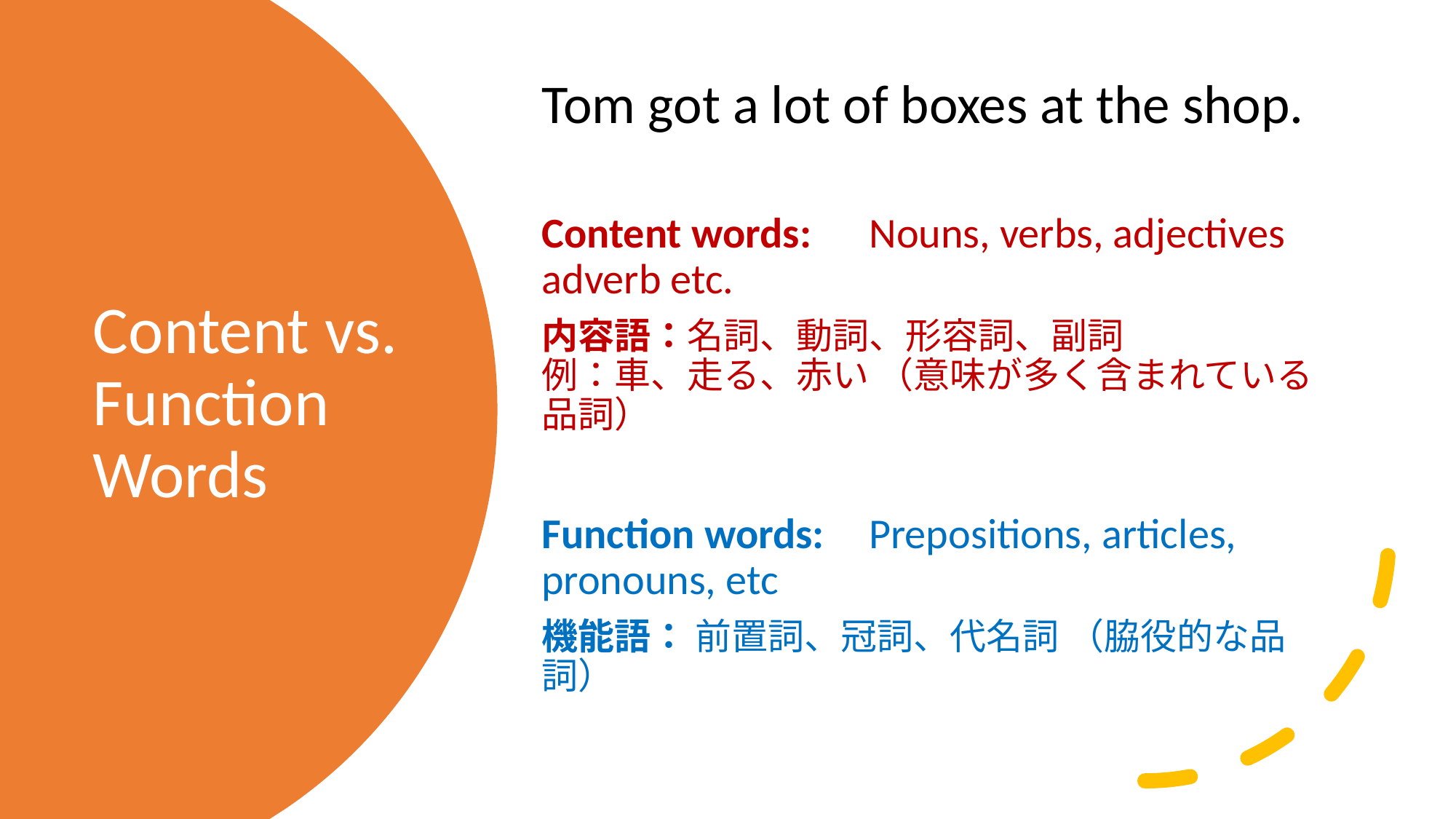

Tom got a lot of boxes at the shop.

Content words:	Nouns, verbs, adjectives adverb etc.
内容語：名詞、動詞、形容詞、副詞
例：車、走る、赤い （意味が多く含まれている品詞）

Function words:	Prepositions, articles, pronouns, etc
機能語： 前置詞、冠詞、代名詞 （脇役的な品詞）

# Content vs. Function Words